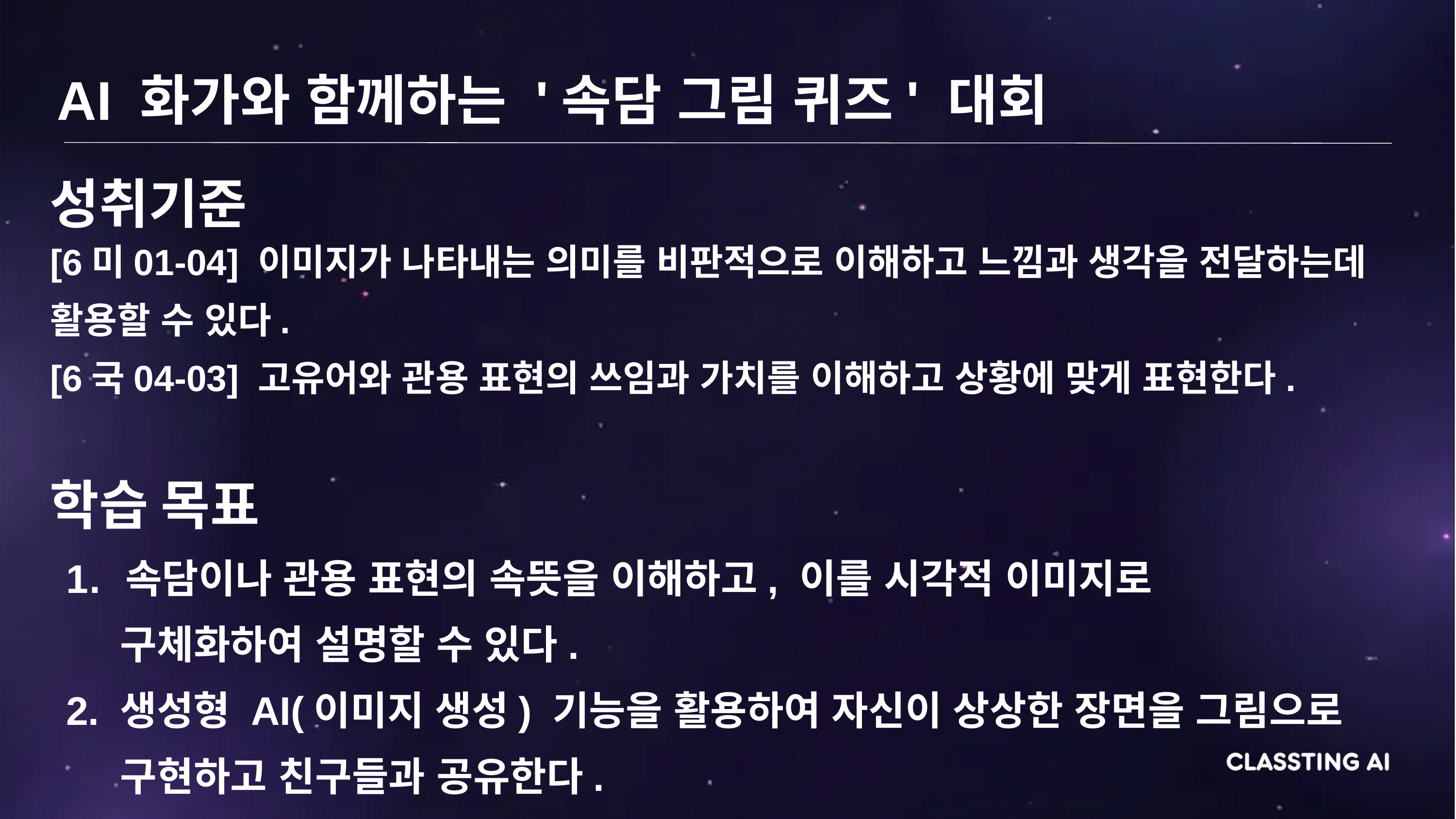

AI 화가와 함께하는 '속담 그림 퀴즈' 대회

성취기준
[6미01-04] 이미지가 나타내는 의미를 비판적으로 이해하고 느낌과 생각을 전달하는데 활용할 수 있다.
[6국04-03] 고유어와 관용 표현의 쓰임과 가치를 이해하고 상황에 맞게 표현한다.
학습 목표
속담이나 관용 표현의 속뜻을 이해하고, 이를 시각적 이미지로
    구체화하여 설명할 수 있다.
2. 생성형 AI(이미지 생성) 기능을 활용하여 자신이 상상한 장면을 그림으로
    구현하고 친구들과 공유한다.